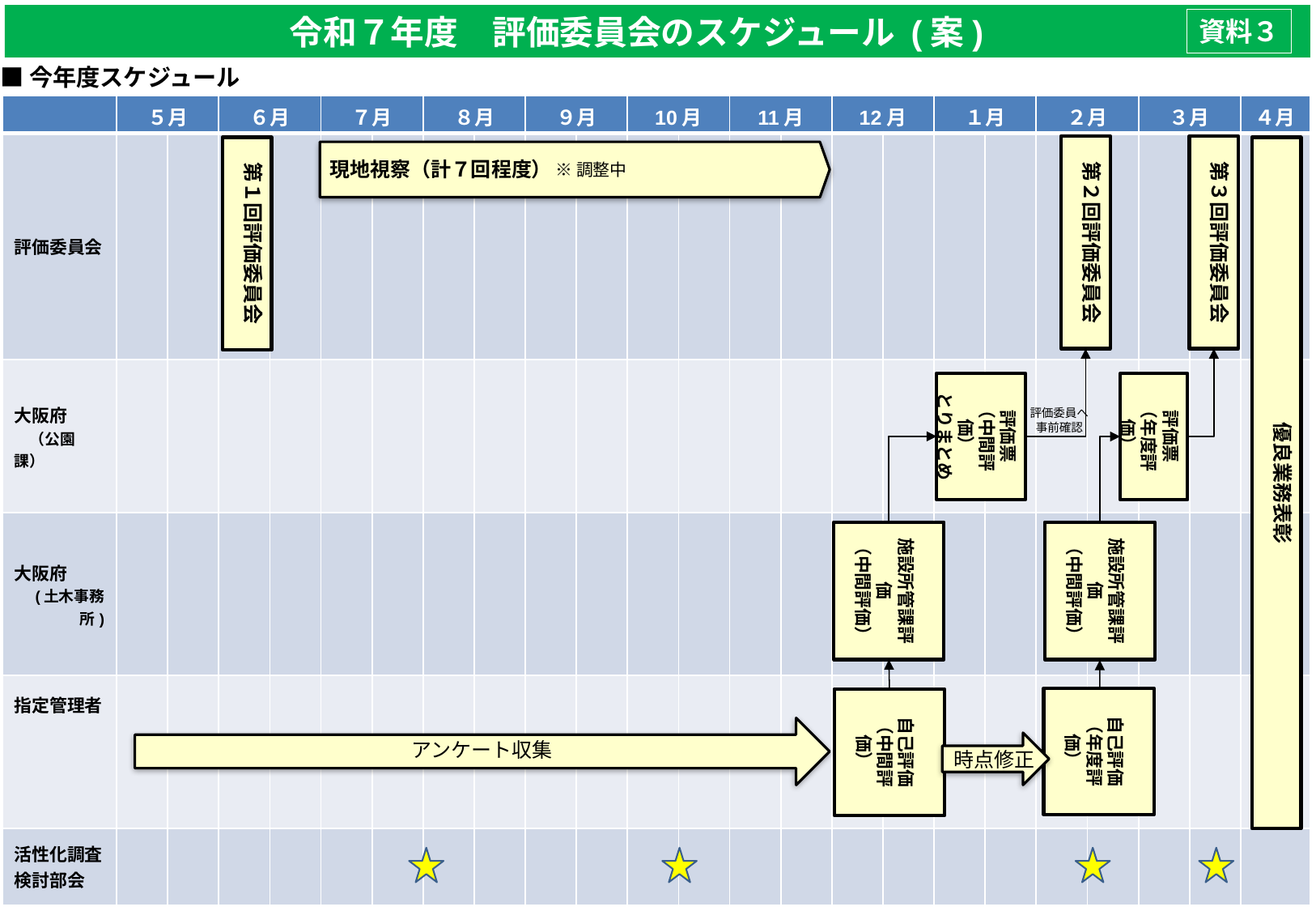

令和７年度　評価委員会のスケジュール (案)
資料３
■今年度スケジュール
|  | ５月 |  | ６月 |  | ７月 |  | ８月 |  | ９月 |  | 10月 |  | 11月 |  | 12月 |  | １月 |  | ２月 |  | ３月 |  | ４月 |
| --- | --- | --- | --- | --- | --- | --- | --- | --- | --- | --- | --- | --- | --- | --- | --- | --- | --- | --- | --- | --- | --- | --- | --- |
| 評価委員会 |  |  |  |  |  |  |  |  |  |  |  |  |  |  |  |  |  |  |  |  |  |  |  |
| 大阪府 　（公園課） |  |  |  |  |  |  |  |  |  |  |  |  |  |  |  |  |  |  |  |  |  |  |  |
| 大阪府 (土木事務所) |  |  |  |  |  |  |  |  |  |  |  |  |  |  |  |  |  |  |  |  |  |  |  |
| 指定管理者 |  |  |  |  |  |  |  |  |  |  |  |  |  |  |  |  |  |  |  |  |  |  |  |
| 活性化調査検討部会 |  |  |  |  |  |  |  |  |  |  |  |  |  |  |  |  |  |  |  |  |  |  |  |
第２回評価委員会
第３回評価委員会
第１回評価委員会
優良業務表彰

現地視察（計７回程度）
※調整中
評価票
（中間評価）
とりまとめ
評価票
（年度評価）
評価委員へ
事前確認

施設所管課評価
（中間評価）

施設所管課評価
（中間評価）

自己評価
（年度評価）

自己評価
（中間評価）

アンケート収集

時点修正